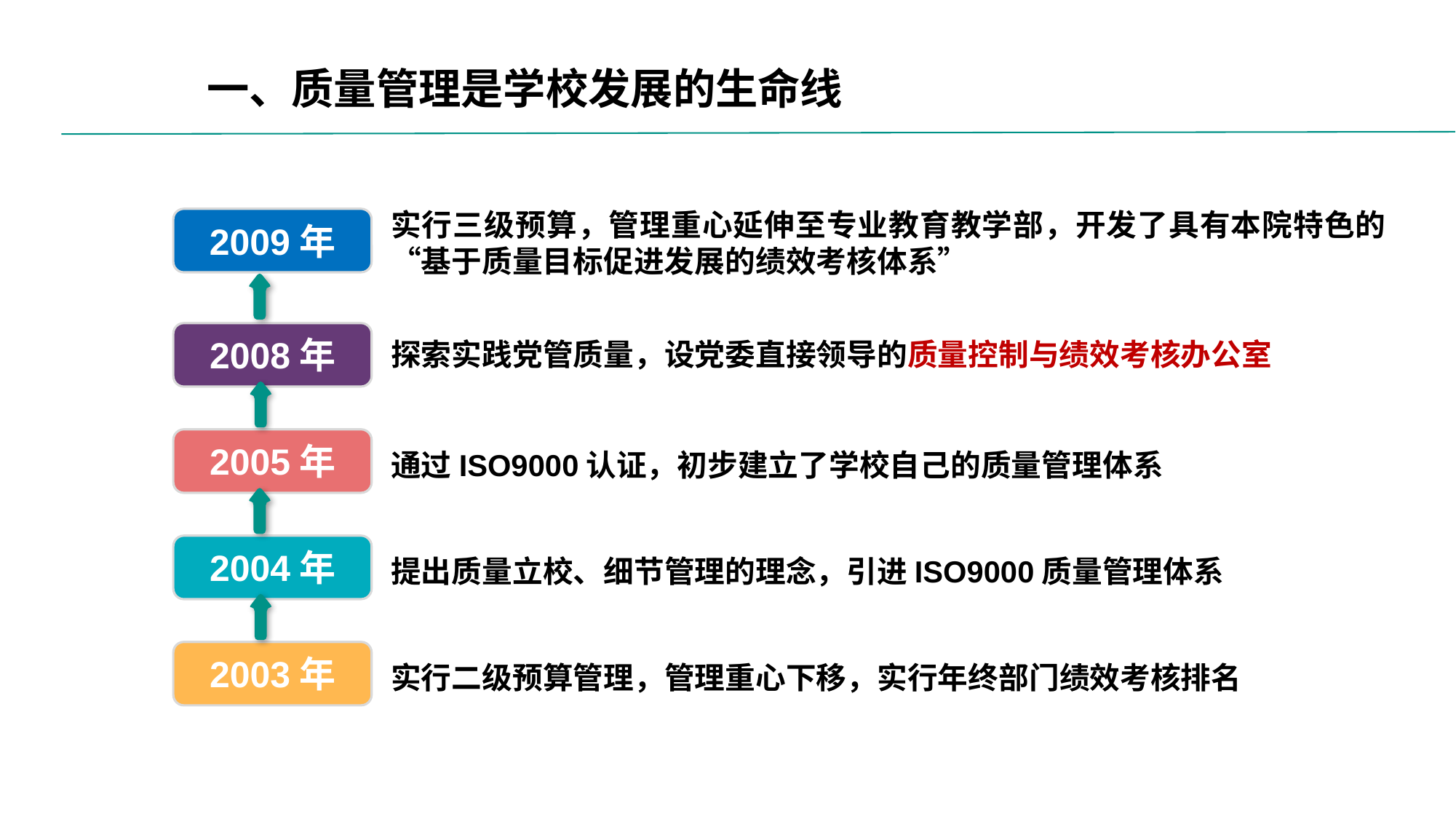

一、质量管理是学校发展的生命线
实行三级预算，管理重心延伸至专业教育教学部，开发了具有本院特色的“基于质量目标促进发展的绩效考核体系”

2009年

2008年
探索实践党管质量，设党委直接领导的质量控制与绩效考核办公室

通过ISO9000认证，初步建立了学校自己的质量管理体系

2005年

提出质量立校、细节管理的理念，引进ISO9000质量管理体系

2004年

实行二级预算管理，管理重心下移，实行年终部门绩效考核排名

2003年